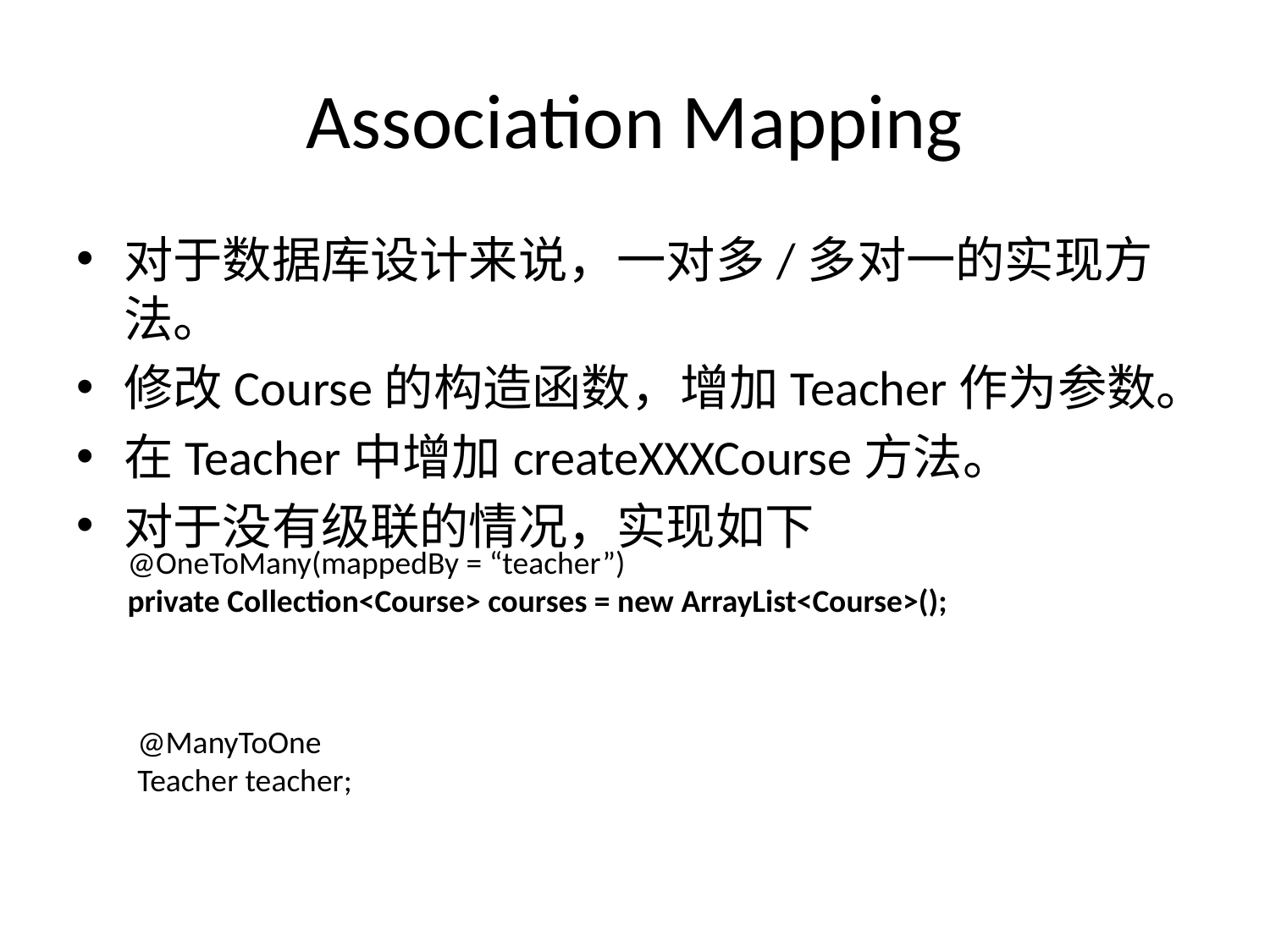

# Association Mapping
对于数据库设计来说，一对多/多对一的实现方法。
修改Course的构造函数，增加Teacher作为参数。
在Teacher中增加createXXXCourse方法。
对于没有级联的情况，实现如下

@OneToMany(mappedBy = “teacher”)
private Collection<Course> courses = new ArrayList<Course>();
@ManyToOne
Teacher teacher;